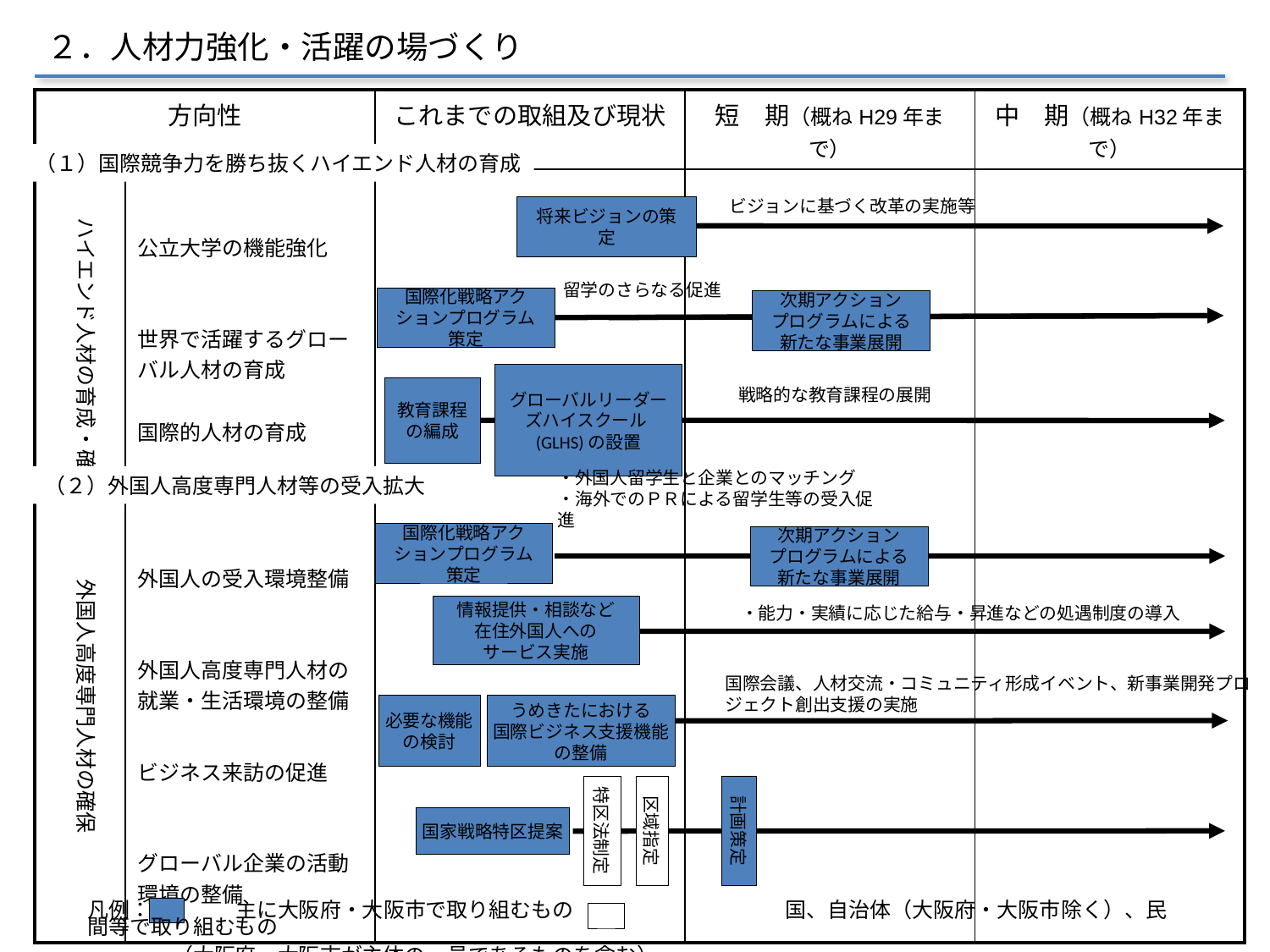

２．人材力強化・活躍の場づくり
| 方向性 |  | これまでの取組及び現状 | 短　期（概ねH29年まで） | 中　期（概ねH32年まで） |
| --- | --- | --- | --- | --- |
|  | 公立大学の機能強化 世界で活躍するグローバル人材の育成 国際的人材の育成 外国人の受入環境整備 外国人高度専門人材の就業・生活環境の整備 ビジネス来訪の促進 グローバル企業の活動環境の整備 |  |  |  |
（１）国際競争力を勝ち抜くハイエンド人材の育成
ビジョンに基づく改革の実施等
将来ビジョンの策定
ハイエンド人材の育成・確保

留学のさらなる促進
国際化戦略アクションプログラム策定
次期アクション
プログラムによる
新たな事業展開

グローバルリーダーズハイスクール(GLHS)の設置
教育課程
の編成
戦略的な教育課程の展開

（２）外国人高度専門人材等の受入拡大
・外国人留学生と企業とのマッチング
・海外でのＰＲによる留学生等の受入促進
国際化戦略アクションプログラム策定
次期アクション
プログラムによる
新たな事業展開

外国人高度専門人材の確保
情報提供・相談など
在住外国人への
サービス実施
・能力・実績に応じた給与・昇進などの処遇制度の導入

　国際会議、人材交流・コミュニティ形成イベント、新事業開発プロ
　ジェクト創出支援の実施
必要な機能
の検討
うめきたにおける
国際ビジネス支援機能
の整備

区域指定
特区法制定
計画策定
国家戦略特区提案

凡例：　　　　主に大阪府・大阪市で取り組むもの　　　　　　　　　　国、自治体（大阪府・大阪市除く）、民間等で取り組むもの
　　　　（大阪府・大阪市が主体の一員であるものを含む）